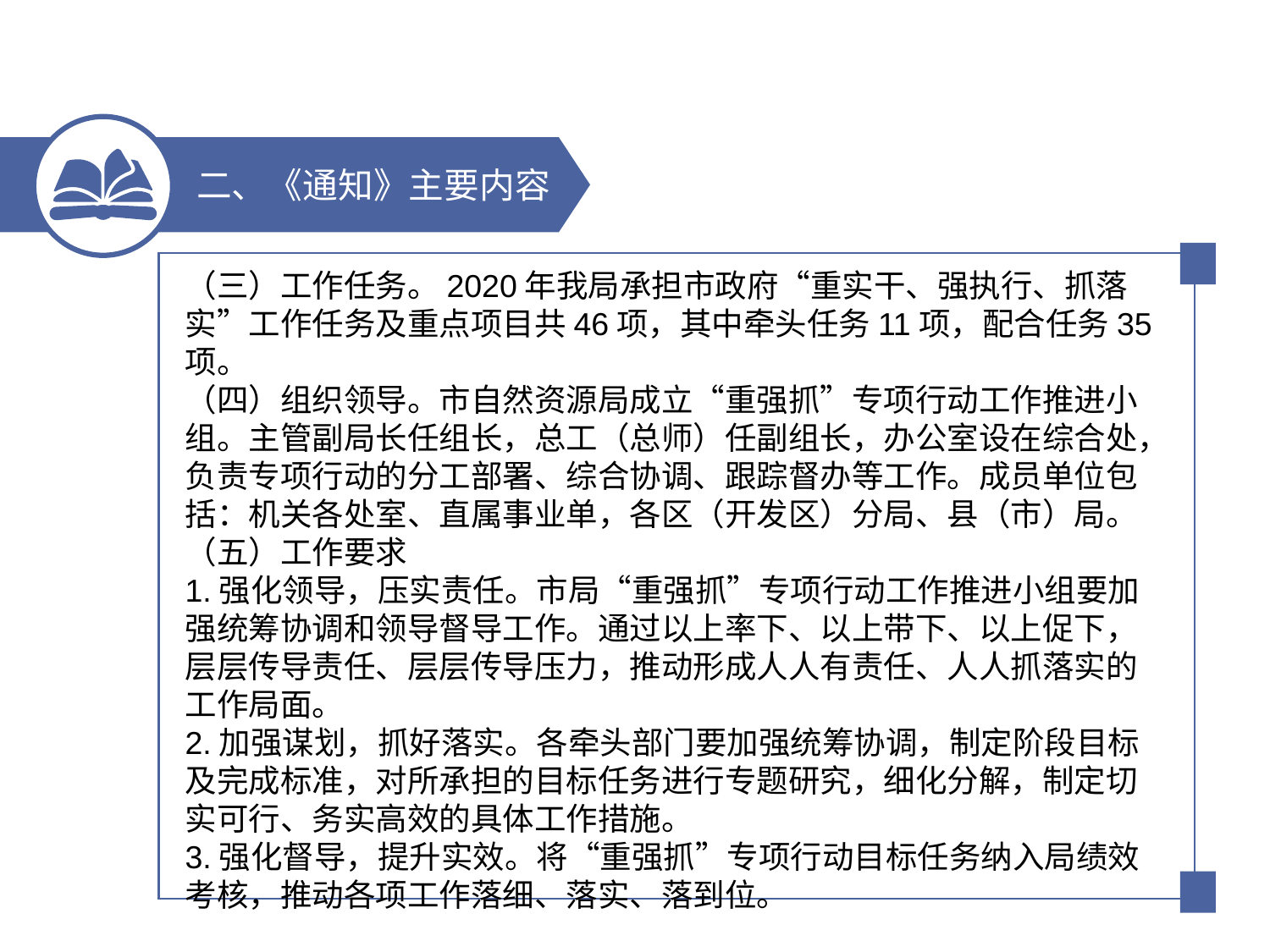

二、《通知》主要内容

（三）工作任务。2020年我局承担市政府“重实干、强执行、抓落实”工作任务及重点项目共46项，其中牵头任务11项，配合任务35项。
（四）组织领导。市自然资源局成立“重强抓”专项行动工作推进小组。主管副局长任组长，总工（总师）任副组长，办公室设在综合处，负责专项行动的分工部署、综合协调、跟踪督办等工作。成员单位包括：机关各处室、直属事业单，各区（开发区）分局、县（市）局。
（五）工作要求
1.强化领导，压实责任。市局“重强抓”专项行动工作推进小组要加强统筹协调和领导督导工作。通过以上率下、以上带下、以上促下，层层传导责任、层层传导压力，推动形成人人有责任、人人抓落实的工作局面。
2.加强谋划，抓好落实。各牵头部门要加强统筹协调，制定阶段目标及完成标准，对所承担的目标任务进行专题研究，细化分解，制定切实可行、务实高效的具体工作措施。
3.强化督导，提升实效。将“重强抓”专项行动目标任务纳入局绩效考核，推动各项工作落细、落实、落到位。